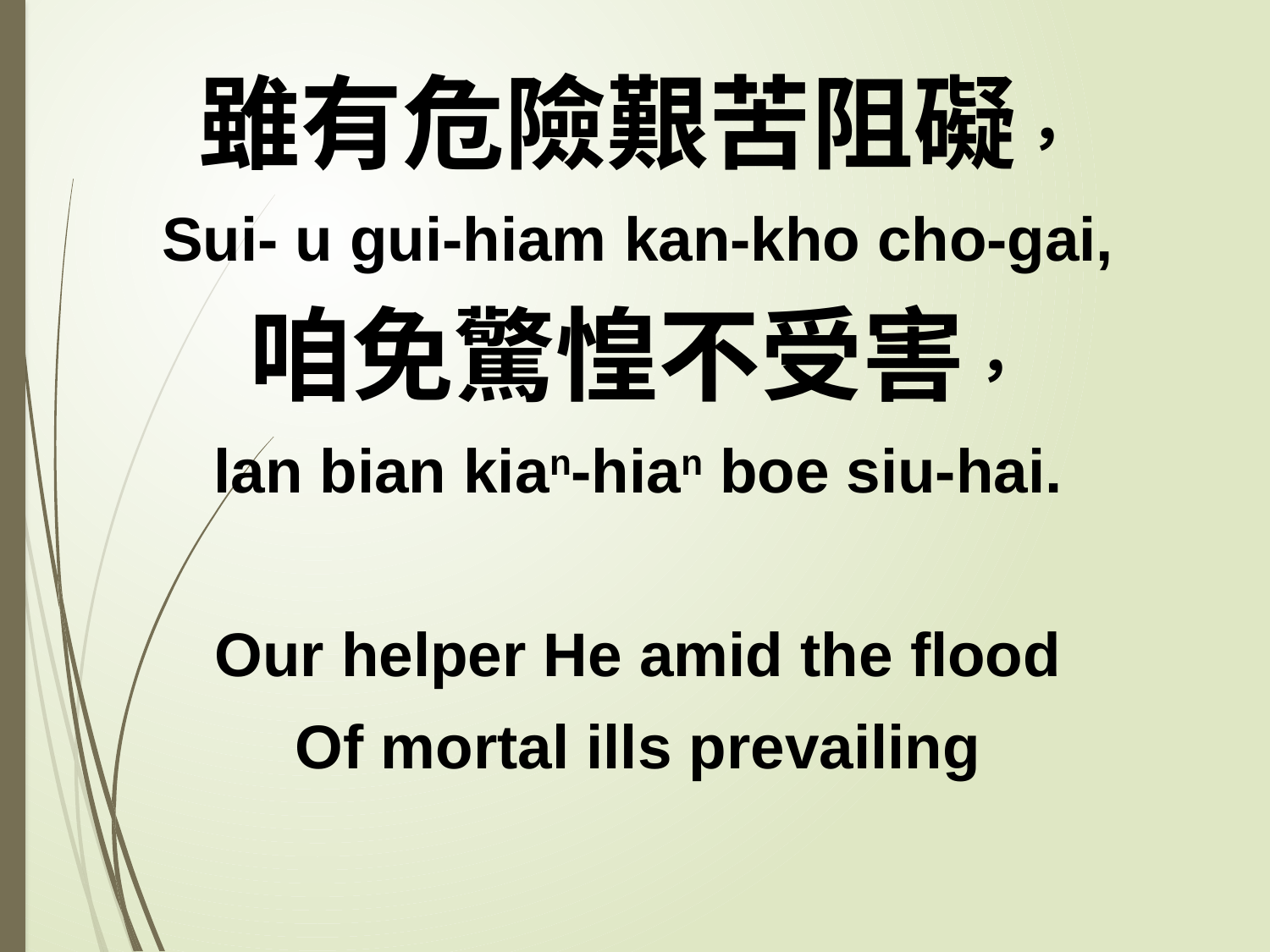

雖有危險艱苦阻礙，
Sui- u gui-hiam kan-kho cho-gai,
咱免驚惶不受害，
lan bian kian-hian boe siu-hai.

Our helper He amid the flood
Of mortal ills prevailing